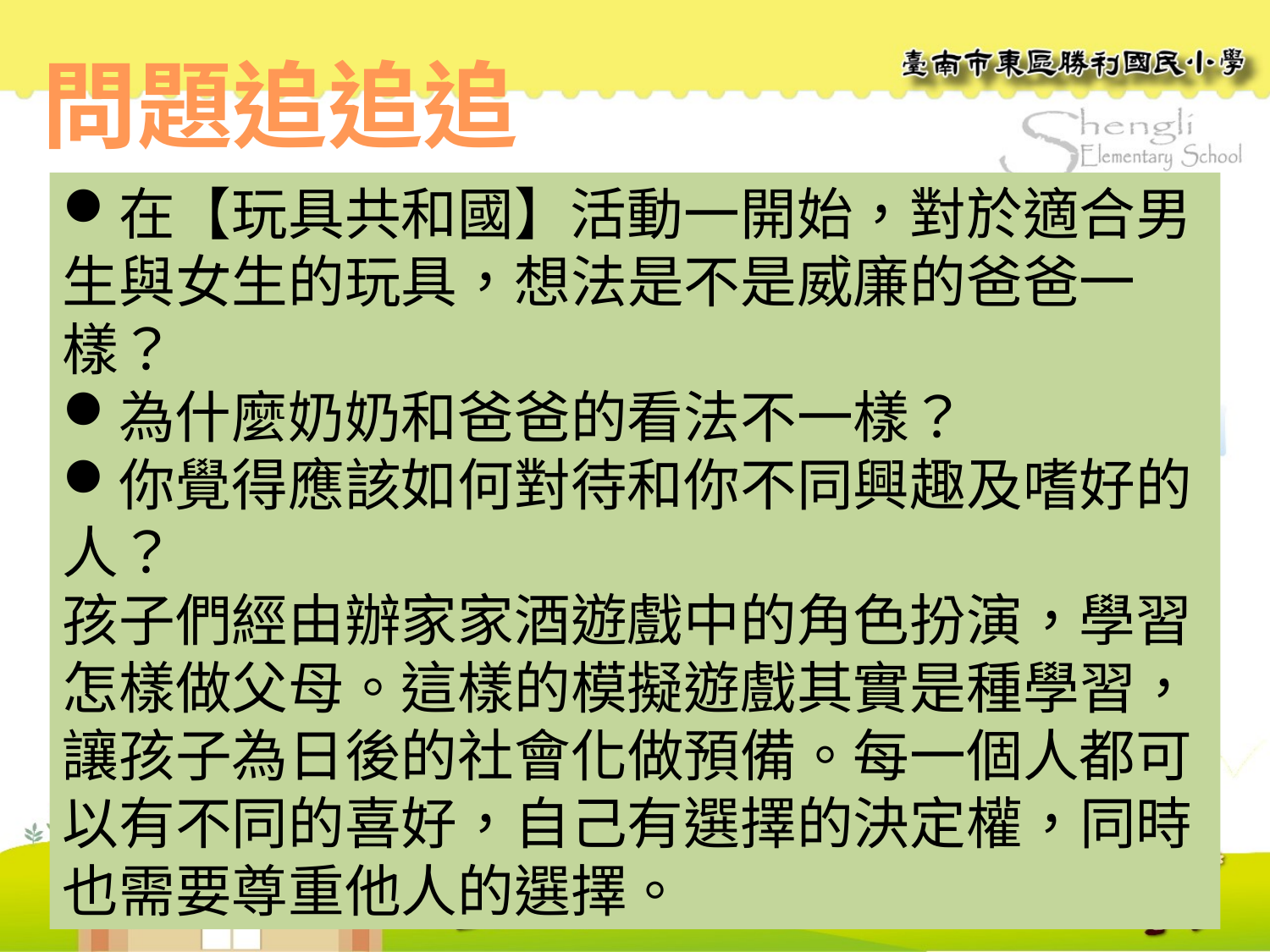

問題追追追
在【玩具共和國】活動一開始，對於適合男生與女生的玩具，想法是不是威廉的爸爸一樣？
為什麼奶奶和爸爸的看法不一樣？
你覺得應該如何對待和你不同興趣及嗜好的人？
孩子們經由辦家家酒遊戲中的角色扮演，學習怎樣做父母。這樣的模擬遊戲其實是種學習，讓孩子為日後的社會化做預備。每一個人都可以有不同的喜好，自己有選擇的決定權，同時也需要尊重他人的選擇。